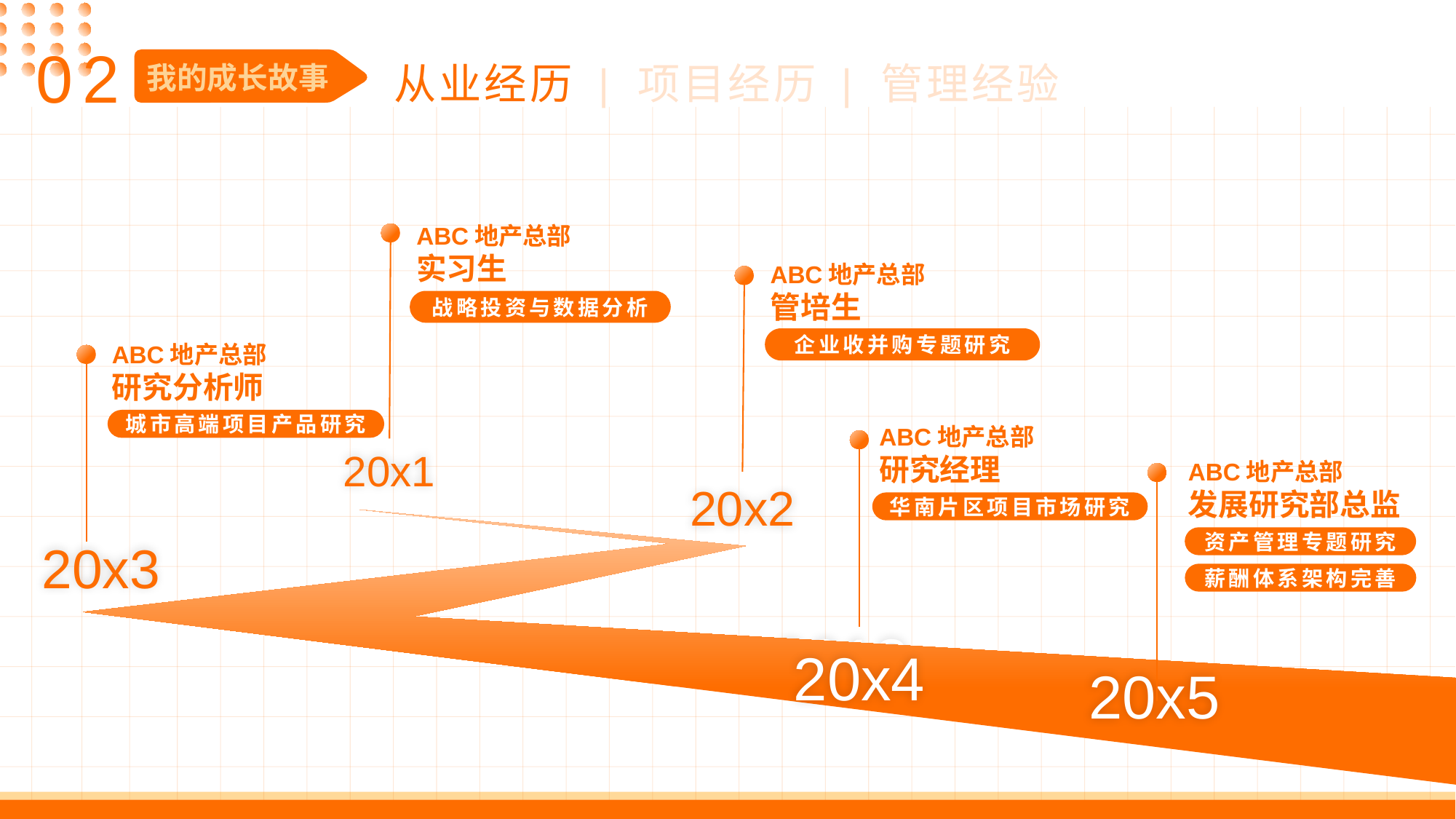

02
从业经历 | 项目经历 | 管理经验
我的成长故事

ABC地产总部
实习生

ABC地产总部
管培生
战略投资与数据分析
企业收并购专题研究
ABC地产总部
研究分析师
城市高端项目产品研究

ABC地产总部
研究经理

20x1
ABC地产总部
发展研究部总监

20x2
华南片区项目市场研究

资产管理专题研究
20x3
薪酬体系架构完善
2018
20x4
20x5